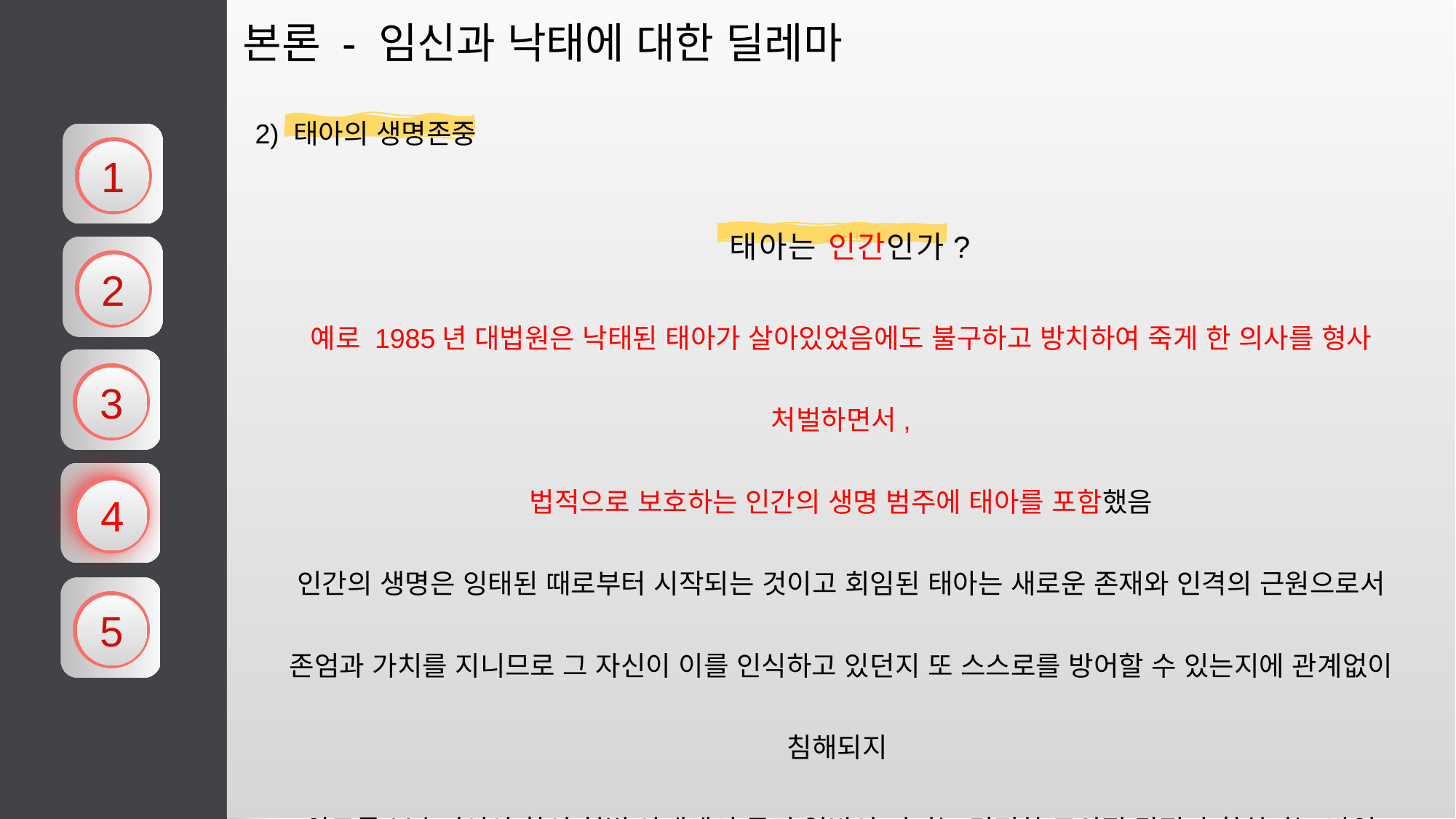

본론 - 임신과 낙태에 대한 딜레마
2) 태아의 생명존중

1

2

3

4

5
태아는 인간인가?

예로 1985년 대법원은 낙태된 태아가 살아있었음에도 불구하고 방치하여 죽게 한 의사를 형사 처벌하면서,
법적으로 보호하는 인간의 생명 범주에 태아를 포함했음
인간의 생명은 잉태된 때로부터 시작되는 것이고 회임된 태아는 새로운 존재와 인격의 근원으로서 존엄과 가치를 지니므로 그 자신이 이를 인식하고 있던지 또 스스로를 방어할 수 있는지에 관계없이 침해되지
않도록 보호되어야 함이 헌법 아래에서 국민 일반이 지니는 건전한 도의적 감정과 합치되는 바임
학설 역시 태아가 사람이라는 데에 동의하고 있음